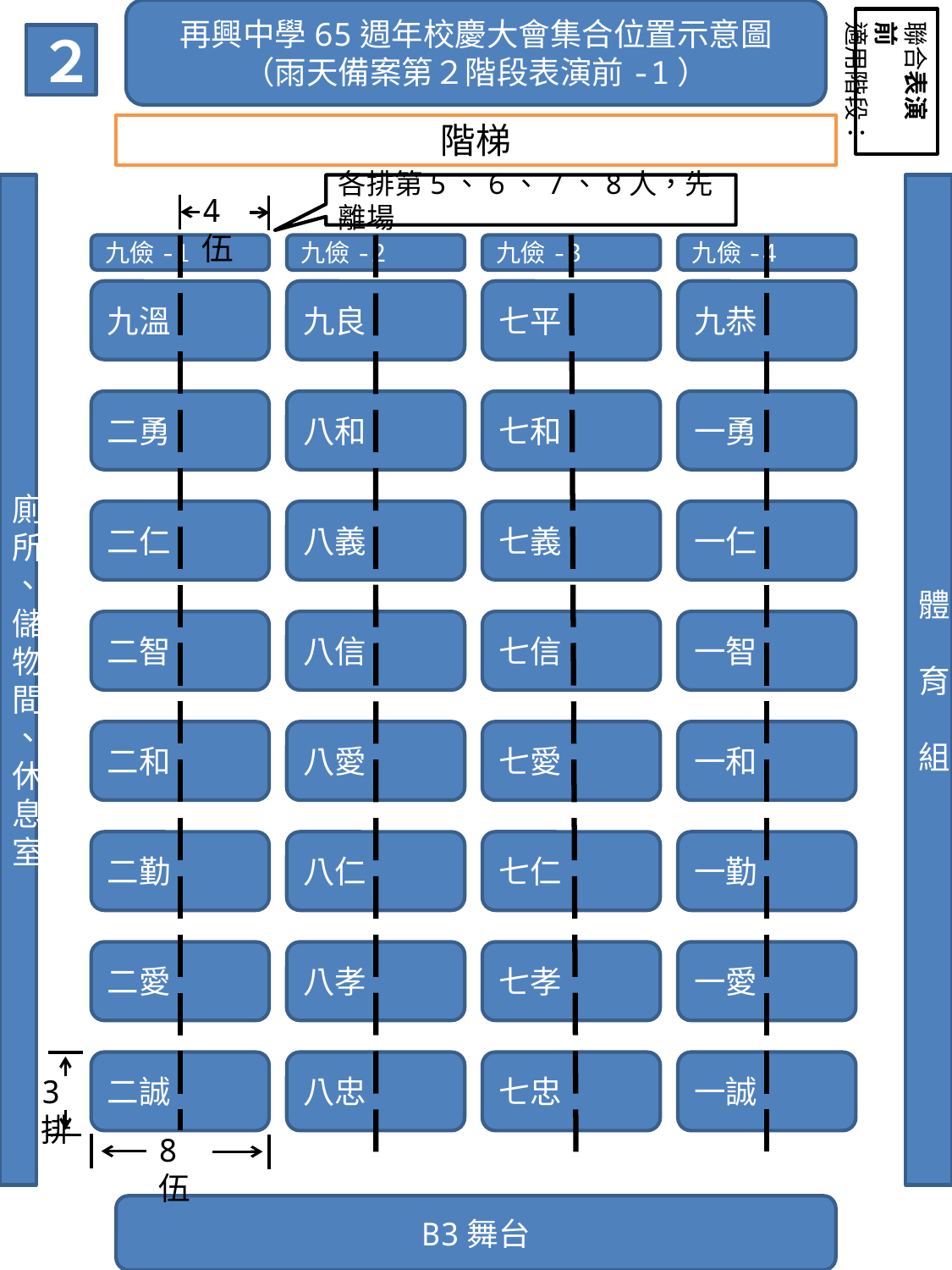

再興中學65週年校慶大會集合位置示意圖
（雨天備案第２階段表演前-1）
聯合表演前
適用階段：
２
階梯
廁所、儲物間、休息室
各排第5、6、7、8人，先離場
體

育

組
4伍
九儉-1
九溫
九儉-2
九良
九儉-3
七平
九儉-4
九恭
二勇
八和
七和
一勇
二仁
八義
七義
一仁
二智
八信
七信
一智
二和
八愛
七愛
一和
二勤
八仁
七仁
一勤
二愛
八孝
七孝
一愛
二誠
八忠
七忠
一誠
3排
8伍
B3舞台